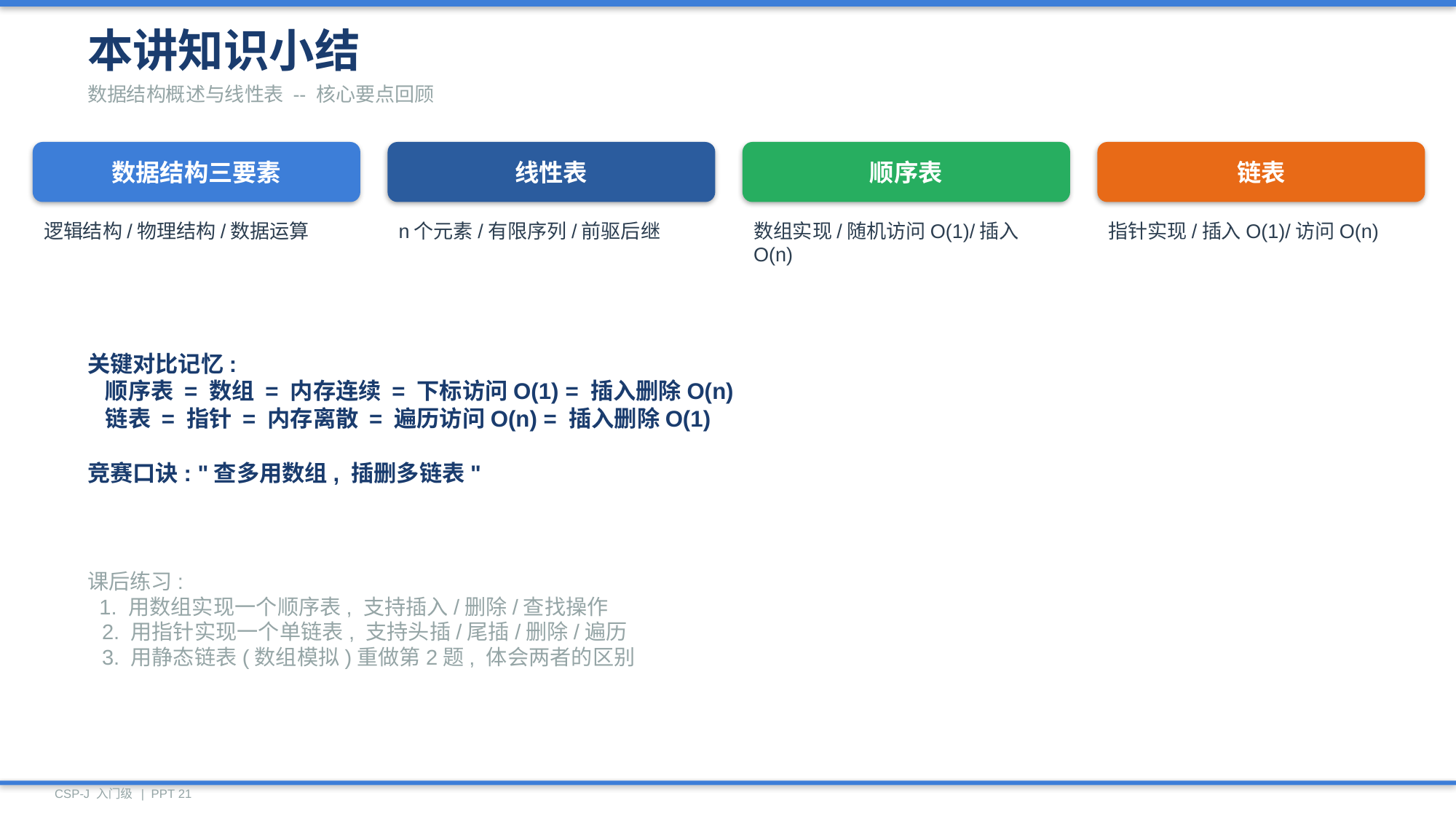

本讲知识小结
数据结构概述与线性表 -- 核心要点回顾
数据结构三要素
线性表
顺序表
链表
逻辑结构/物理结构/数据运算
n个元素/有限序列/前驱后继
数组实现/随机访问O(1)/插入O(n)
指针实现/插入O(1)/访问O(n)
关键对比记忆:
  顺序表 = 数组 = 内存连续 = 下标访问O(1) = 插入删除O(n)
  链表 = 指针 = 内存离散 = 遍历访问O(n) = 插入删除O(1)
竞赛口诀: "查多用数组, 插删多链表"
课后练习:
  1. 用数组实现一个顺序表, 支持插入/删除/查找操作
  2. 用指针实现一个单链表, 支持头插/尾插/删除/遍历
  3. 用静态链表(数组模拟)重做第2题, 体会两者的区别

CSP-J 入门级  |  PPT 21